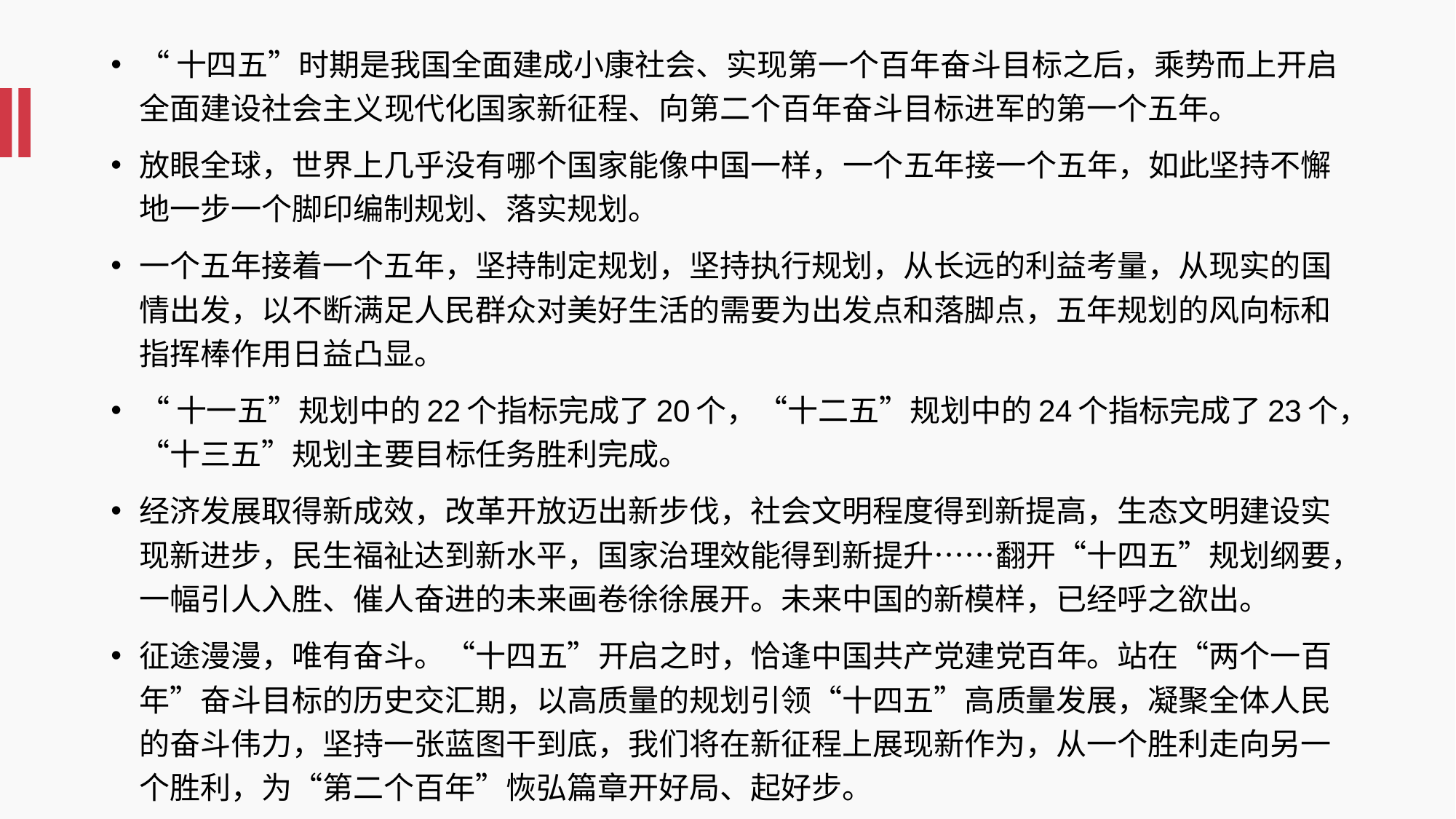

“十四五”时期是我国全面建成小康社会、实现第一个百年奋斗目标之后，乘势而上开启全面建设社会主义现代化国家新征程、向第二个百年奋斗目标进军的第一个五年。
放眼全球，世界上几乎没有哪个国家能像中国一样，一个五年接一个五年，如此坚持不懈地一步一个脚印编制规划、落实规划。
一个五年接着一个五年，坚持制定规划，坚持执行规划，从长远的利益考量，从现实的国情出发，以不断满足人民群众对美好生活的需要为出发点和落脚点，五年规划的风向标和指挥棒作用日益凸显。
“十一五”规划中的22个指标完成了20个，“十二五”规划中的24个指标完成了23个，“十三五”规划主要目标任务胜利完成。
经济发展取得新成效，改革开放迈出新步伐，社会文明程度得到新提高，生态文明建设实现新进步，民生福祉达到新水平，国家治理效能得到新提升……翻开“十四五”规划纲要，一幅引人入胜、催人奋进的未来画卷徐徐展开。未来中国的新模样，已经呼之欲出。
征途漫漫，唯有奋斗。“十四五”开启之时，恰逢中国共产党建党百年。站在“两个一百年”奋斗目标的历史交汇期，以高质量的规划引领“十四五”高质量发展，凝聚全体人民的奋斗伟力，坚持一张蓝图干到底，我们将在新征程上展现新作为，从一个胜利走向另一个胜利，为“第二个百年”恢弘篇章开好局、起好步。